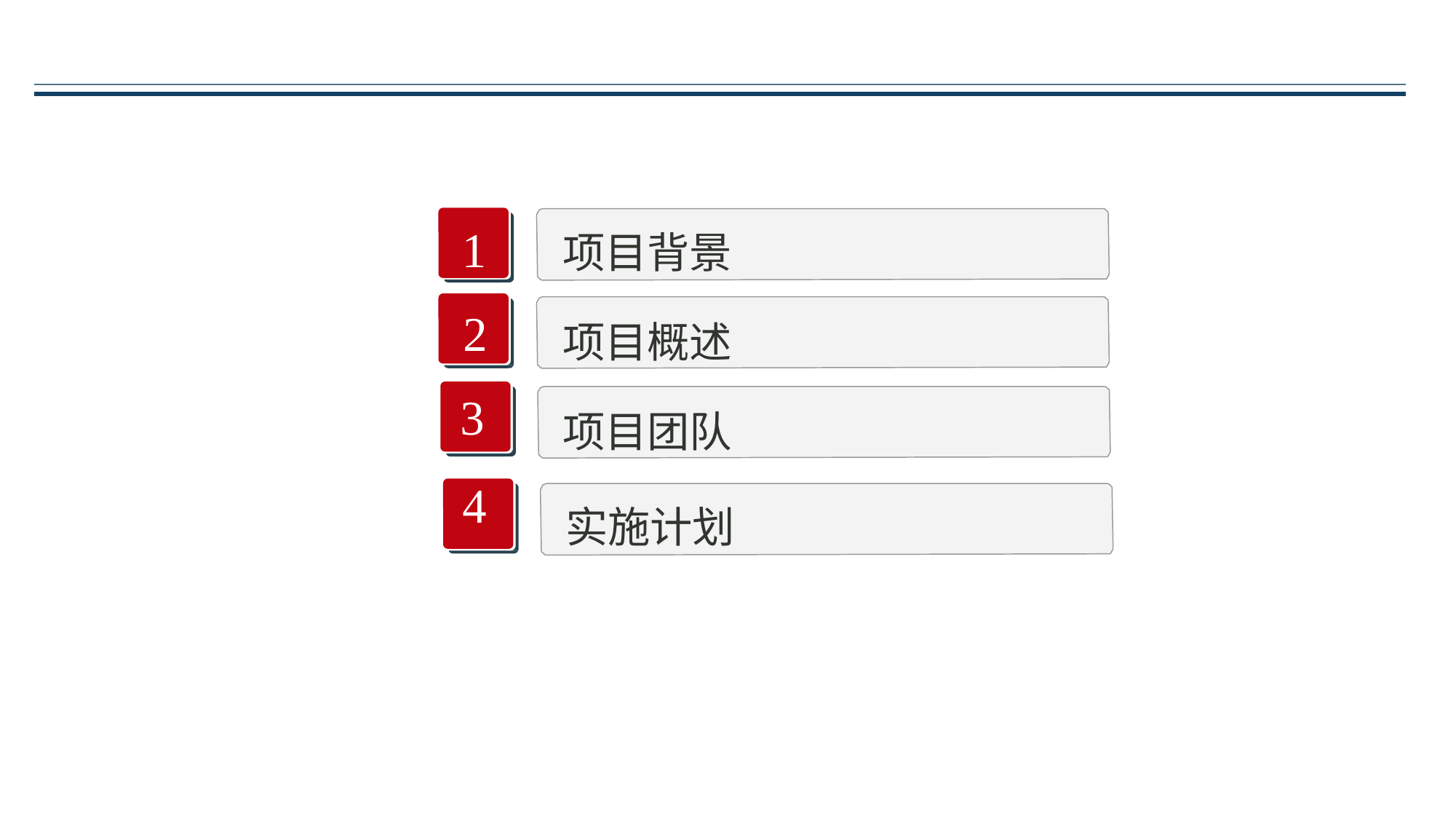

1
2
3
4
项目背景

项目概述

项目团队

实施计划